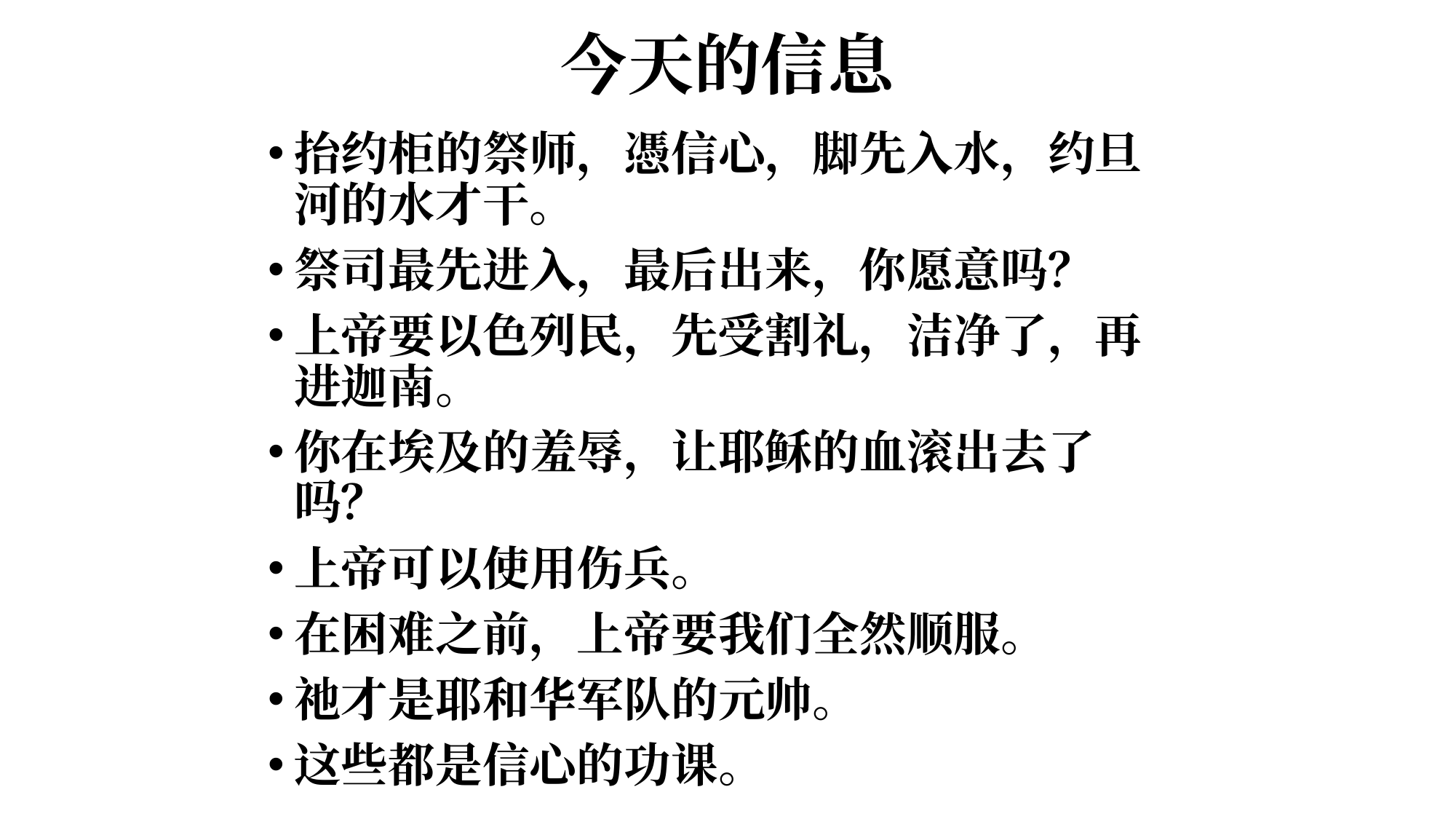

# 今天的信息
抬约柜的祭师，憑信心，脚先入水，约旦河的水才干。
祭司最先进入，最后出来，你愿意吗？
上帝要以色列民，先受割礼，洁净了，再进迦南。
你在埃及的羞辱，让耶稣的血滚出去了吗？
上帝可以使用伤兵。
在困难之前，上帝要我们全然顺服。
祂才是耶和华军队的元帅。
这些都是信心的功课。